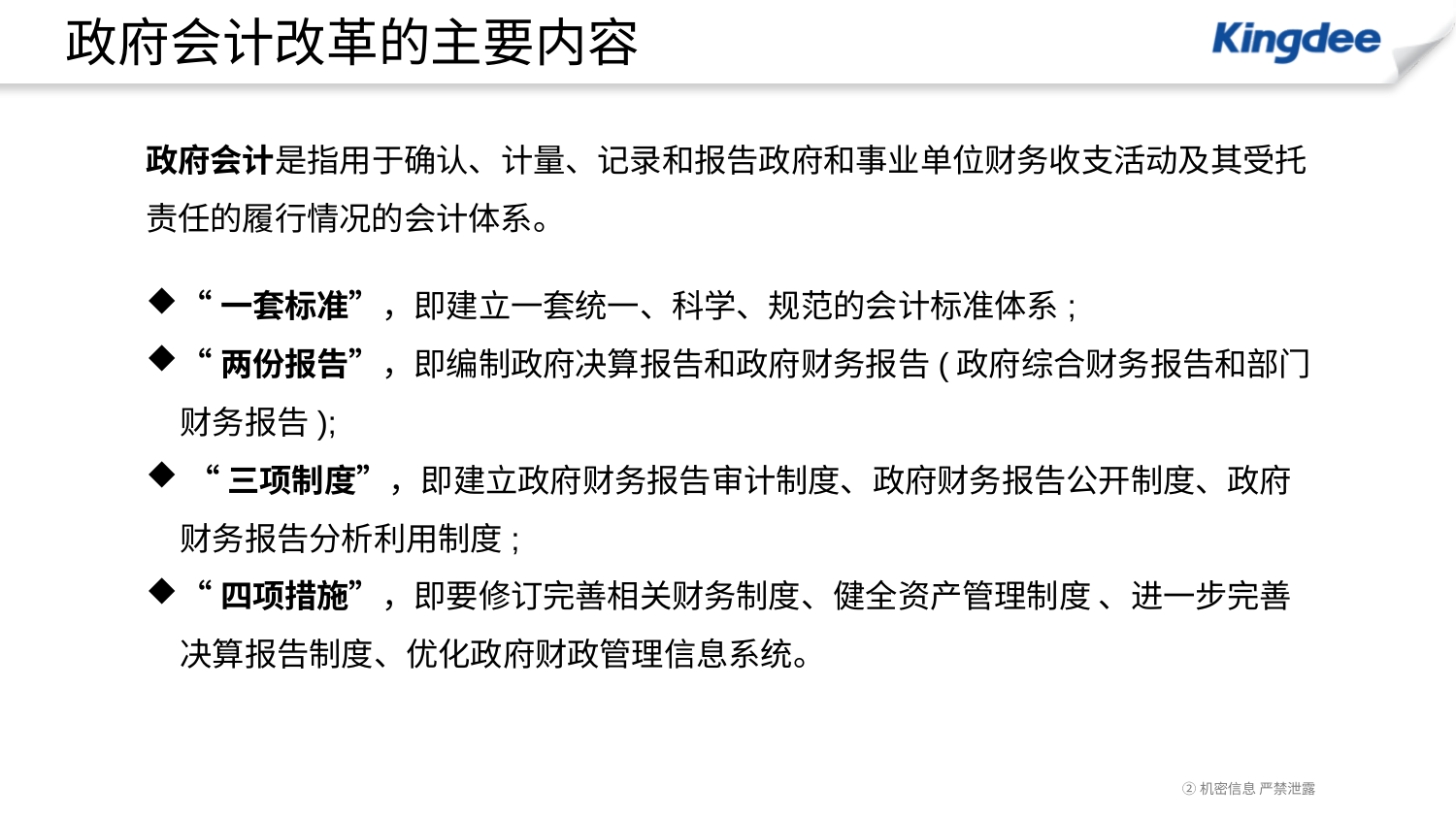

# 政府会计改革的主要内容
政府会计是指用于确认、计量、记录和报告政府和事业单位财务收支活动及其受托责任的履行情况的会计体系。

“一套标准”，即建立一套统一、科学、规范的会计标准体系;
“两份报告”，即编制政府决算报告和政府财务报告(政府综合财务报告和部门财务报告);
 “三项制度”，即建立政府财务报告审计制度、政府财务报告公开制度、政府财务报告分析利用制度;
“四项措施”，即要修订完善相关财务制度、健全资产管理制度 、进一步完善决算报告制度、优化政府财政管理信息系统。